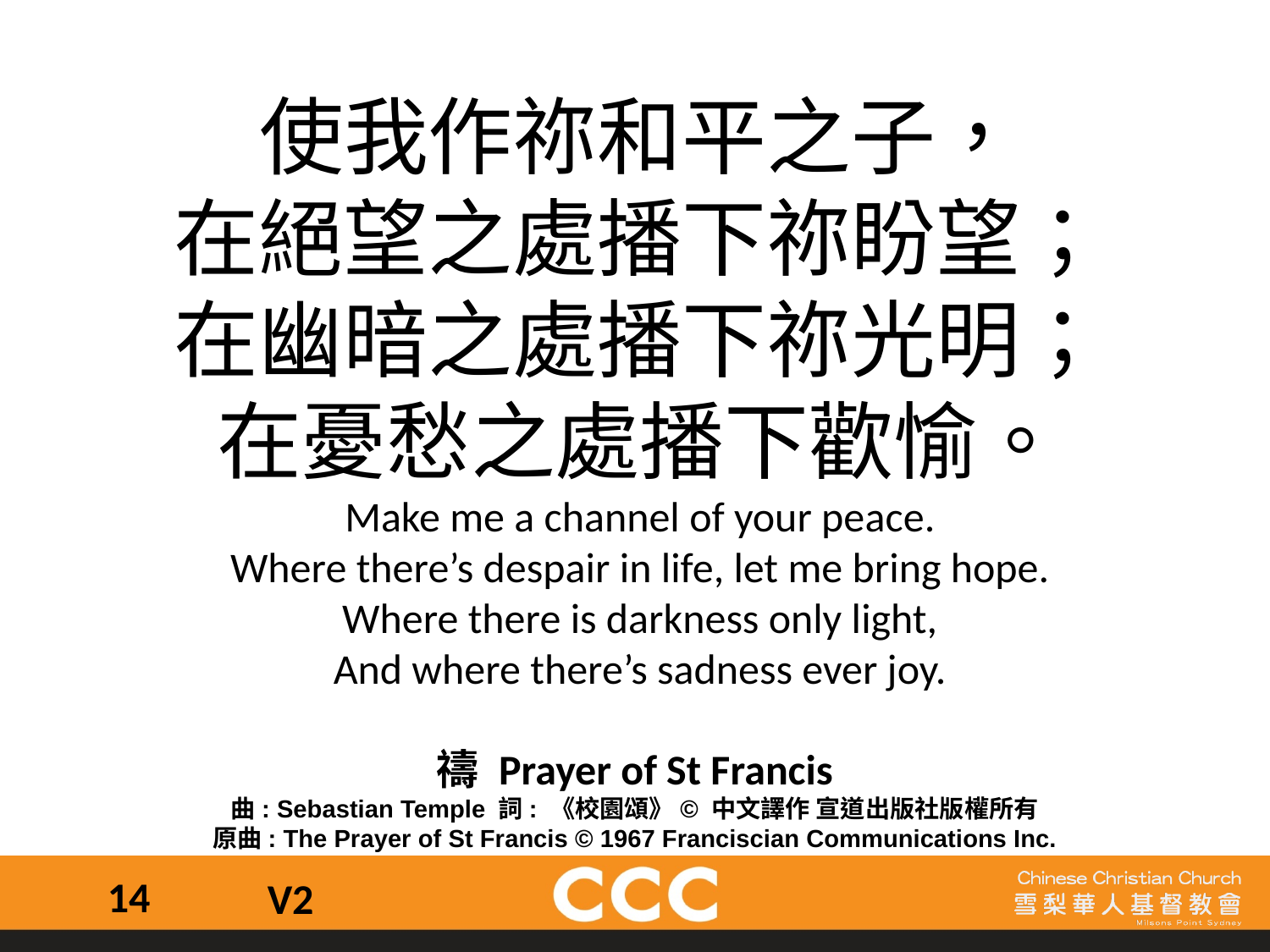

使我作祢和平之子，
在絕望之處播下祢盼望；
在幽暗之處播下祢光明；
在憂愁之處播下歡愉。
Make me a channel of your peace.
Where there’s despair in life, let me bring hope.
Where there is darkness only light,
And where there’s sadness ever joy.
禱 Prayer of St Francis
曲: Sebastian Temple 詞: 《校園頌》© 中文譯作 宣道出版社版權所有
原曲: The Prayer of St Francis © 1967 Franciscian Communications Inc.
14
V2